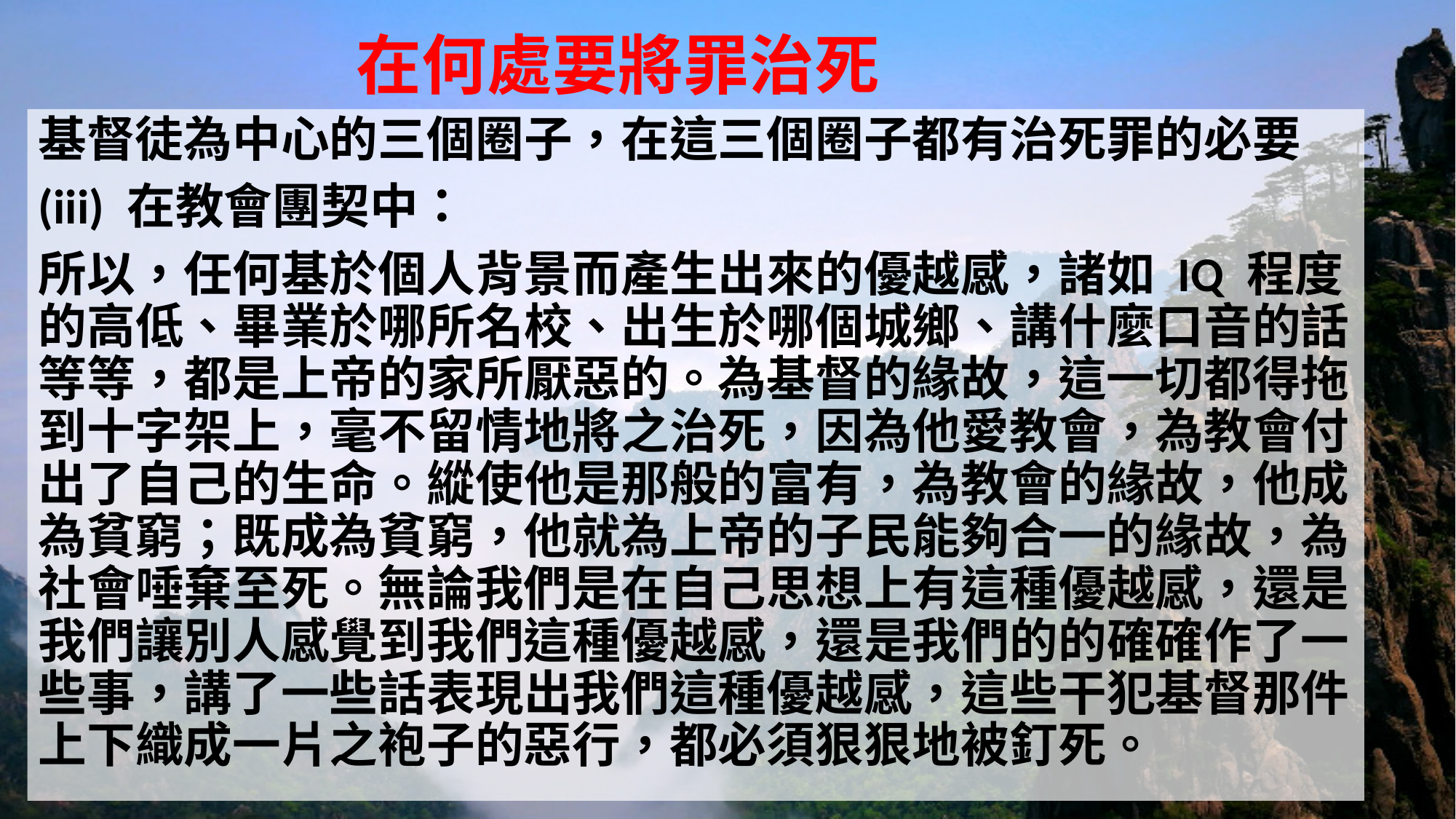

# 在何處要將罪治死
基督徒為中心的三個圈子，在這三個圈子都有治死罪的必要
(iii) 在教會團契中：
所以，任何基於個人背景而產生出來的優越感，諸如 IQ 程度的高低、畢業於哪所名校、出生於哪個城鄉、講什麼口音的話等等，都是上帝的家所厭惡的。為基督的緣故，這一切都得拖到十字架上，毫不留情地將之治死，因為他愛教會，為教會付出了自己的生命。縱使他是那般的富有，為教會的緣故，他成為貧窮；既成為貧窮，他就為上帝的子民能夠合一的緣故，為社會唾棄至死。無論我們是在自己思想上有這種優越感，還是我們讓別人感覺到我們這種優越感，還是我們的的確確作了一些事，講了一些話表現出我們這種優越感，這些干犯基督那件上下織成一片之袍子的惡行，都必須狠狠地被釘死。